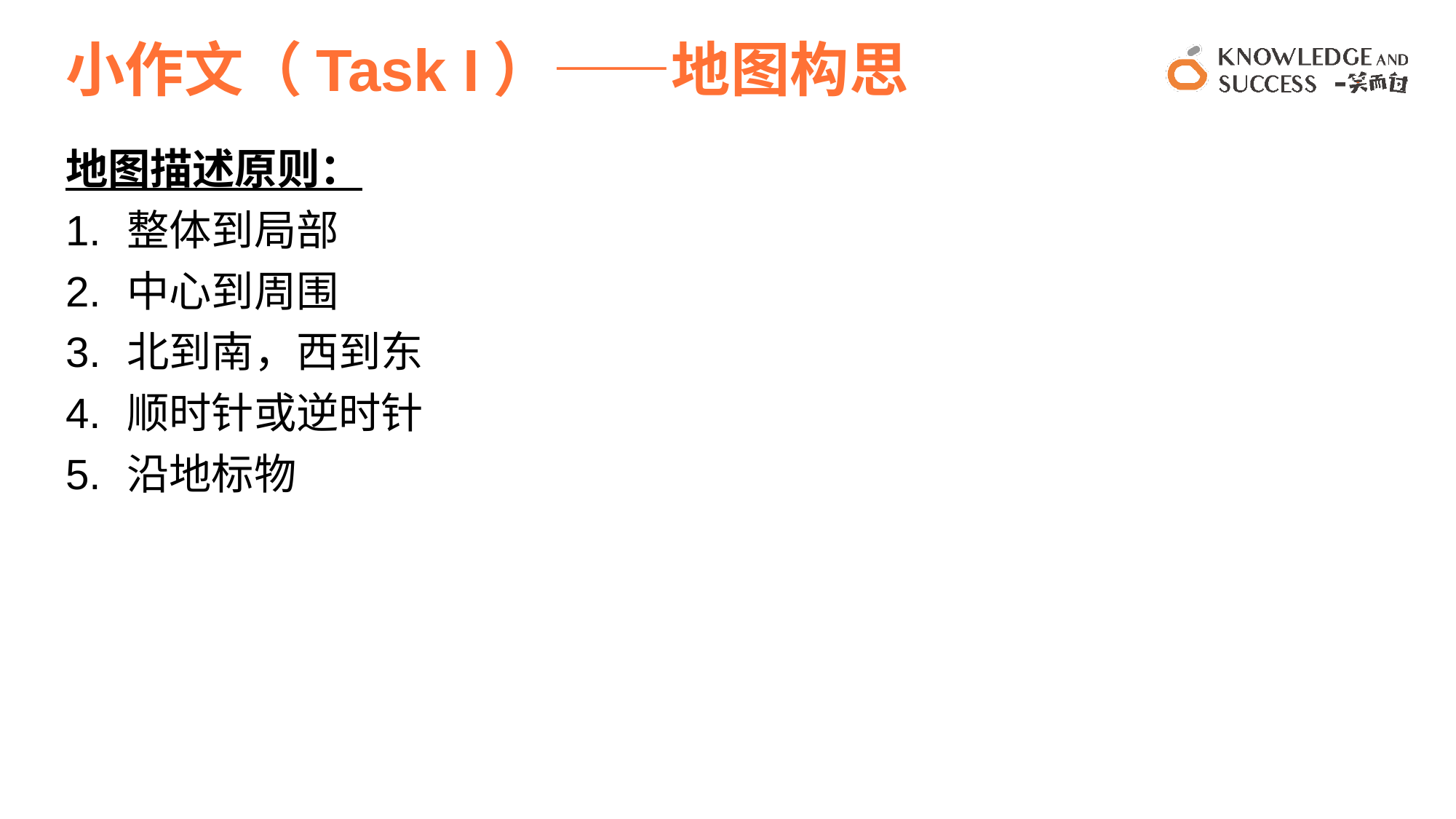

# 小作文（Task I）——地图构思
地图描述原则：
整体到局部
中心到周围
北到南，西到东
顺时针或逆时针
沿地标物

37